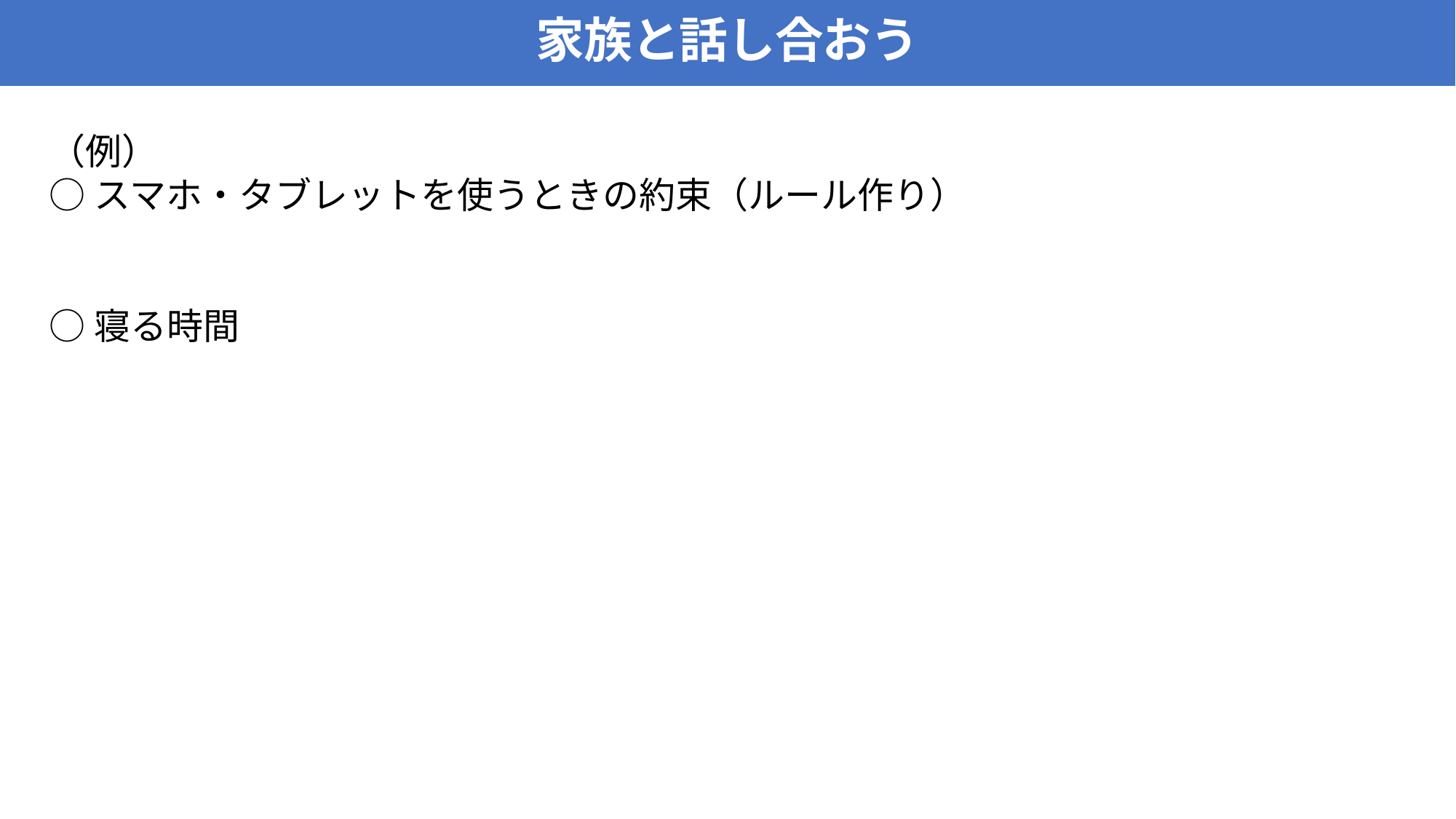

家族と話し合おう
（例）
○スマホ・タブレットを使うときの約束（ルール作り）

○寝る時間